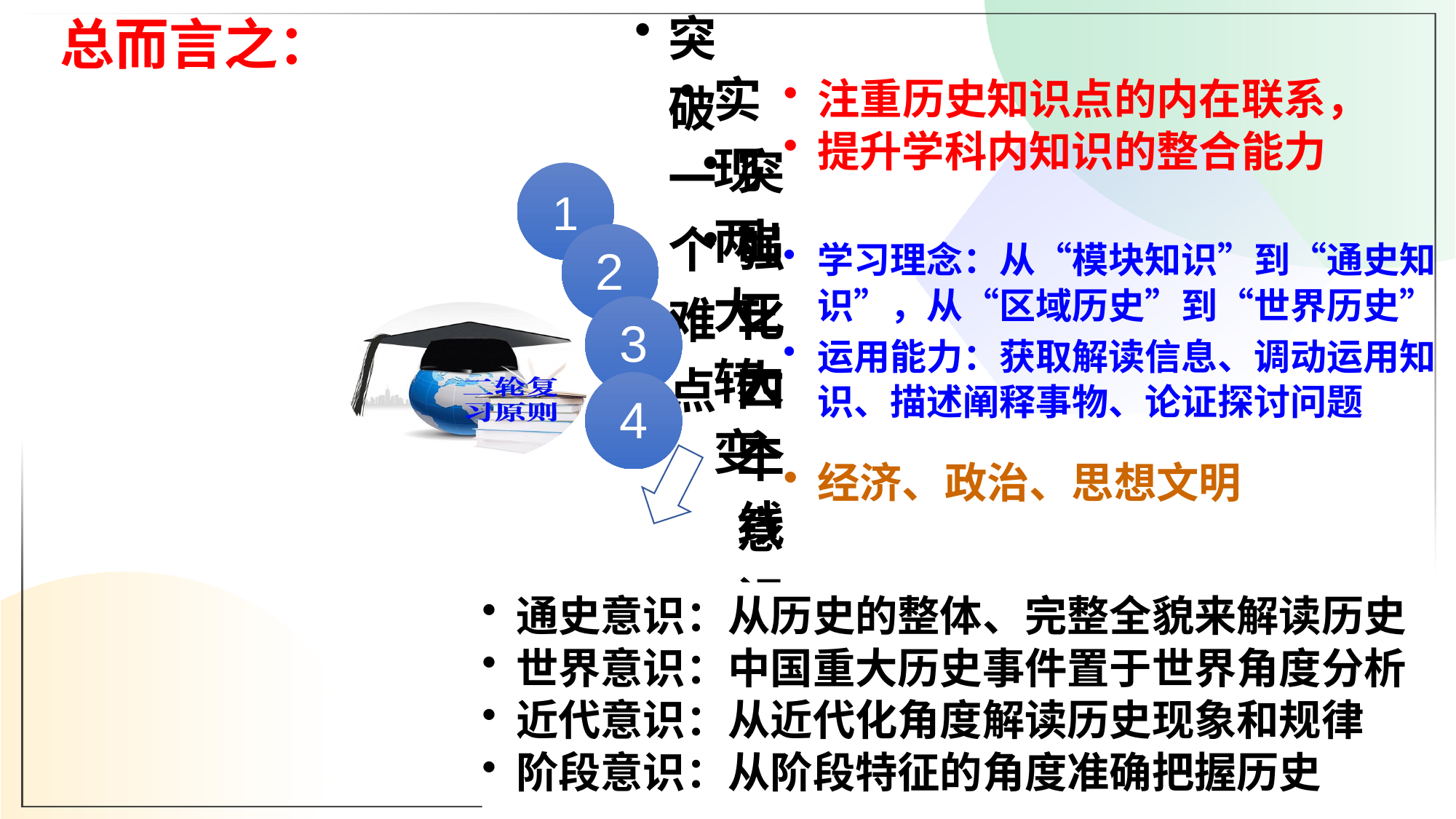

总而言之：
1
3
4
2
注重历史知识点的内在联系，
提升学科内知识的整合能力
学习理念：从“模块知识”到“通史知识”，从“区域历史”到“世界历史”
运用能力：获取解读信息、调动运用知识、描述阐释事物、论证探讨问题
经济、政治、思想文明
通史意识：从历史的整体、完整全貌来解读历史
世界意识：中国重大历史事件置于世界角度分析
近代意识：从近代化角度解读历史现象和规律
阶段意识：从阶段特征的角度准确把握历史
通史、世界、近代、阶段意识